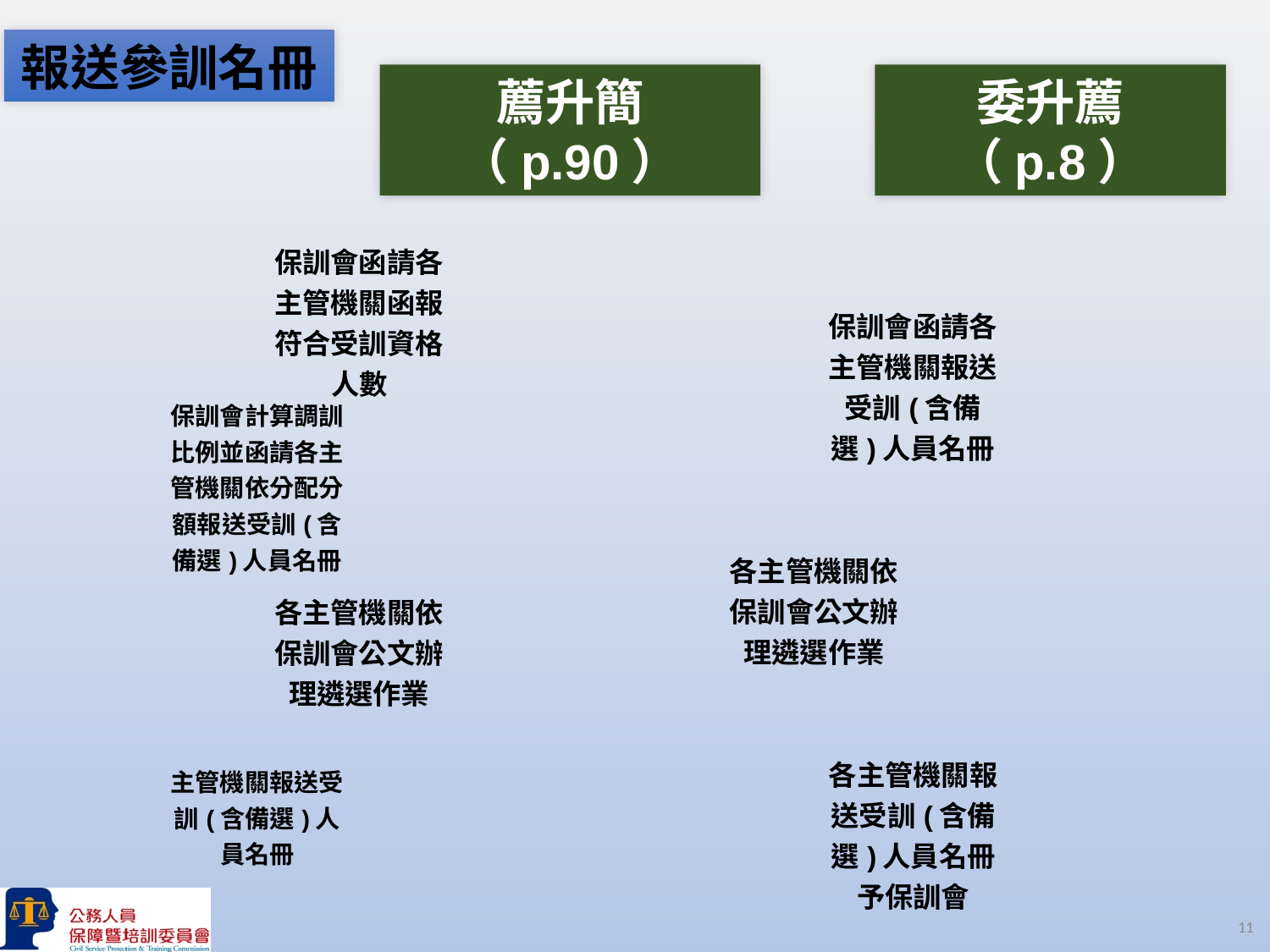

報送參訓名冊
薦升簡（p.90）
委升薦（p.8）
保訓會函請各主管機關函報符合受訓資格人數
各主管機關依保訓會公文辦理遴選作業
保訓會計算調訓比例並函請各主管機關依分配分額報送受訓(含備選)人員名冊
主管機關報送受訓(含備選)人員名冊
保訓會函請各主管機關報送受訓(含備選)人員名冊
各主管機關依保訓會公文辦理遴選作業
各主管機關報送受訓(含備選)人員名冊予保訓會
11